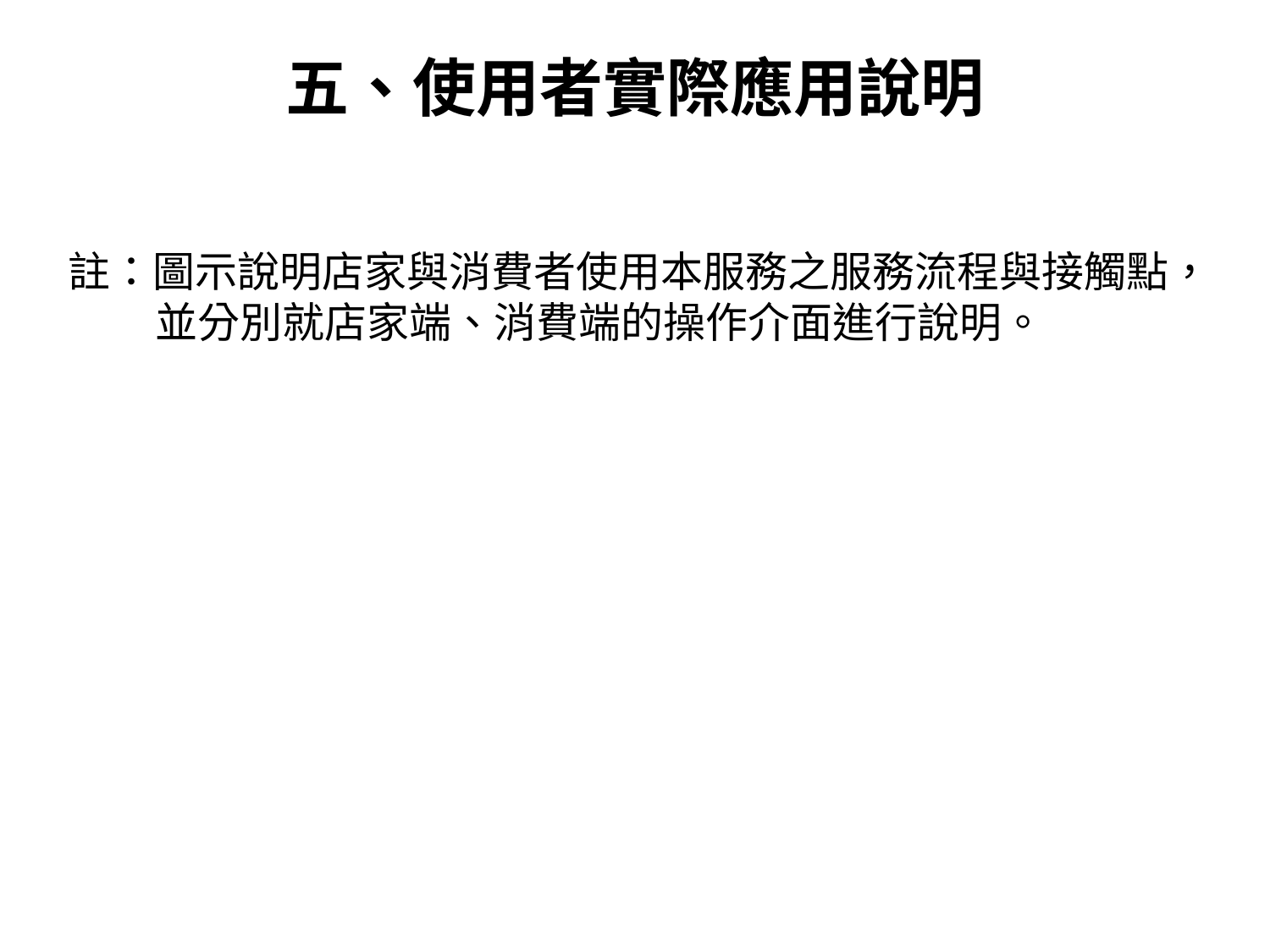

五、使用者實際應用說明
註：圖示說明店家與消費者使用本服務之服務流程與接觸點，並分別就店家端、消費端的操作介面進行說明。